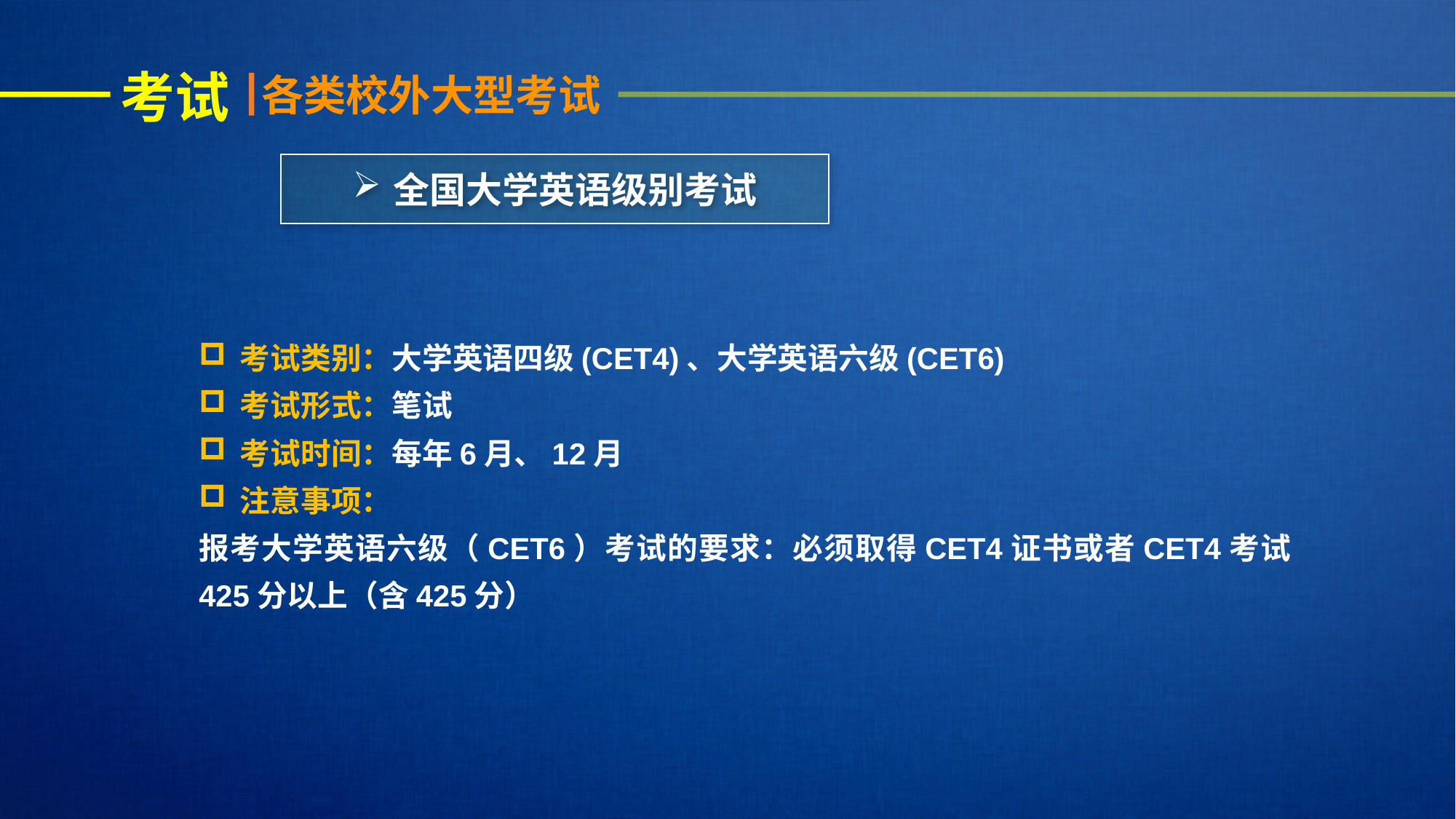

考试
各类校外大型考试

全国大学英语级别考试
考试类别：大学英语四级(CET4)、大学英语六级(CET6)
考试形式：笔试
考试时间：每年6月、12月
注意事项：
报考大学英语六级（CET6）考试的要求：必须取得CET4证书或者CET4考试425分以上（含425分）